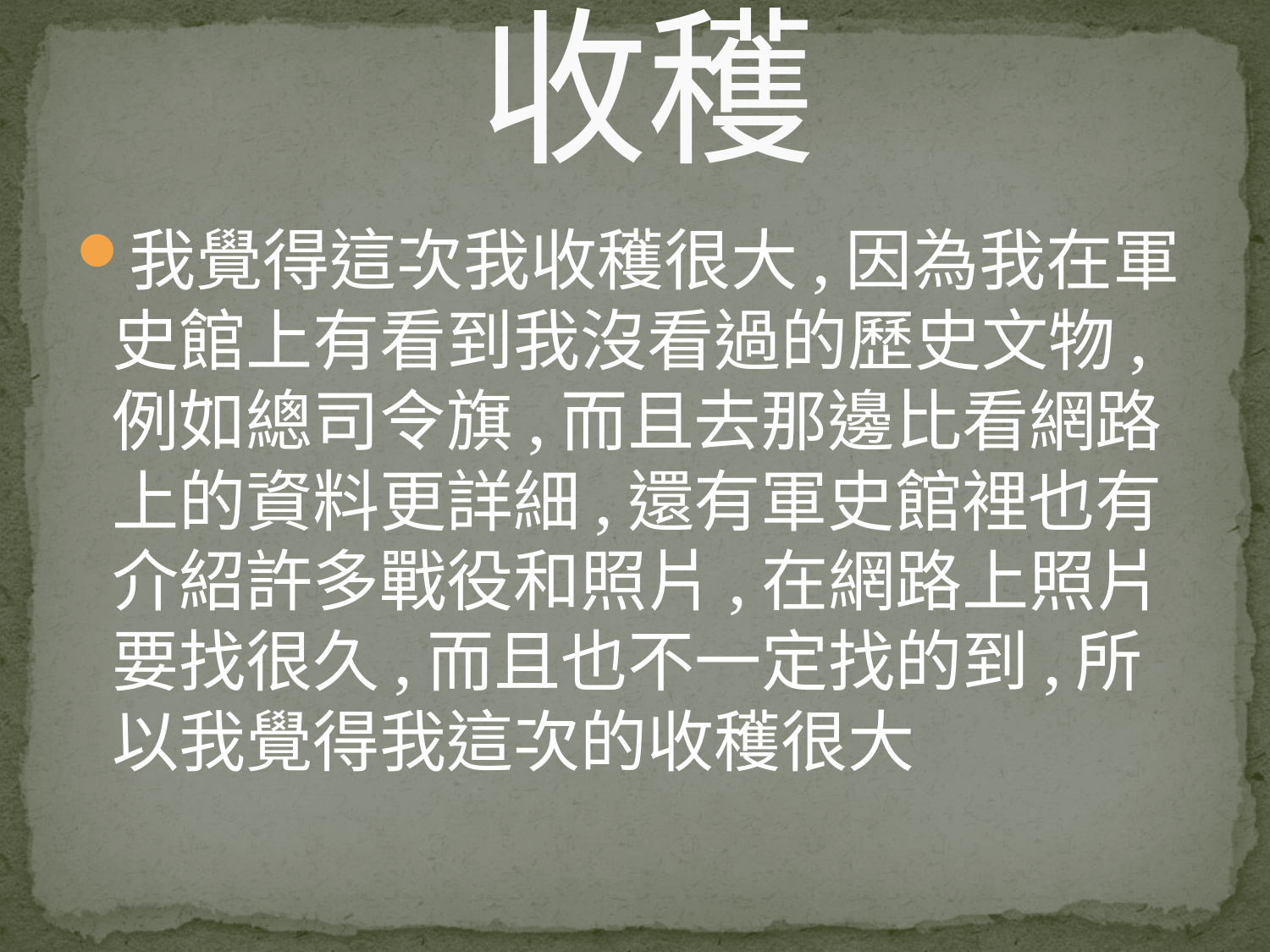

# 收穫
我覺得這次我收穫很大,因為我在軍史館上有看到我沒看過的歷史文物,例如總司令旗,而且去那邊比看網路上的資料更詳細,還有軍史館裡也有介紹許多戰役和照片,在網路上照片要找很久,而且也不一定找的到,所以我覺得我這次的收穫很大